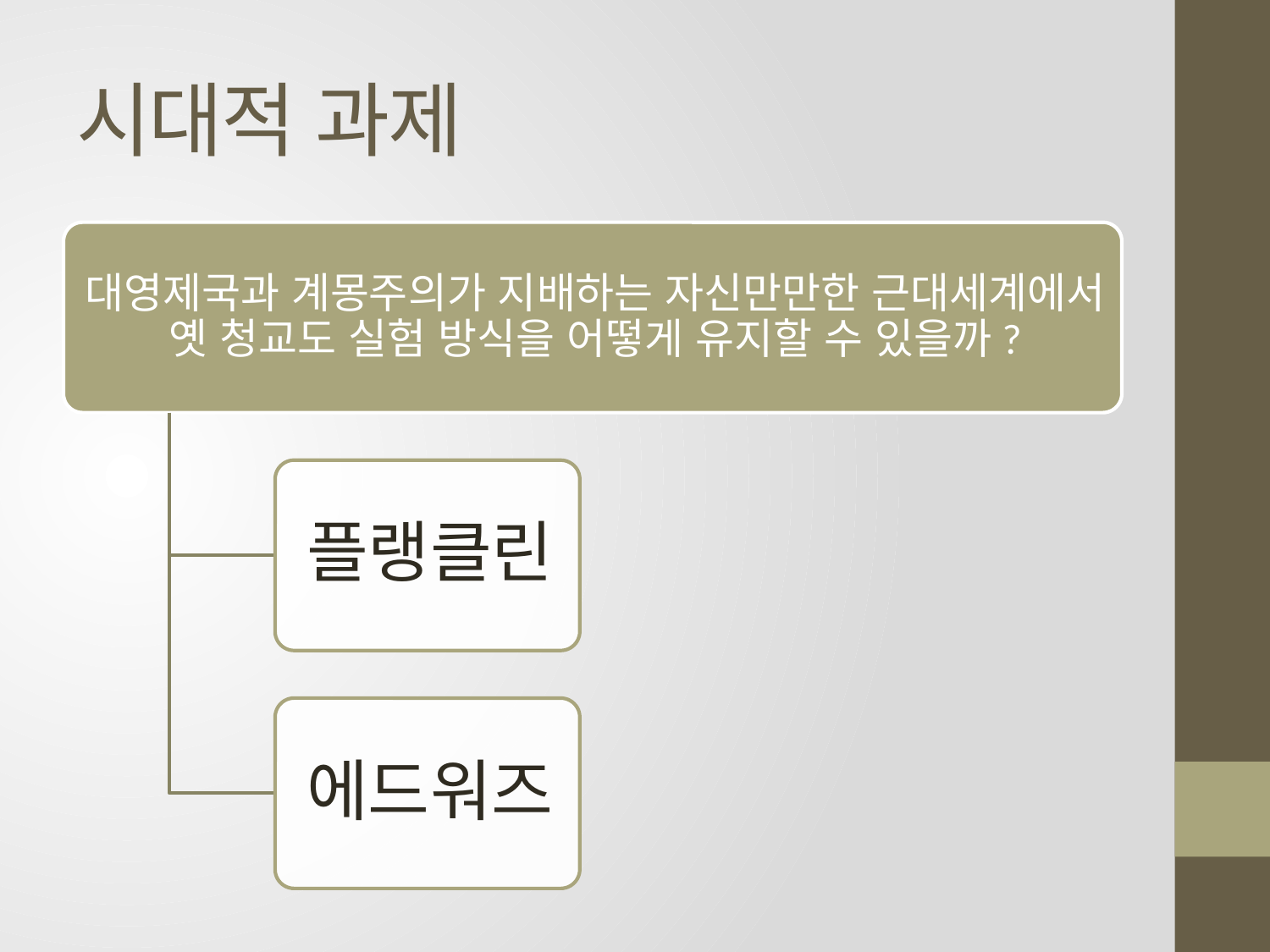

# 시대적 과제
대영제국과 계몽주의가 지배하는 자신만만한 근대세계에서 옛 청교도 실험 방식을 어떻게 유지할 수 있을까?
플랭클린
에드워즈